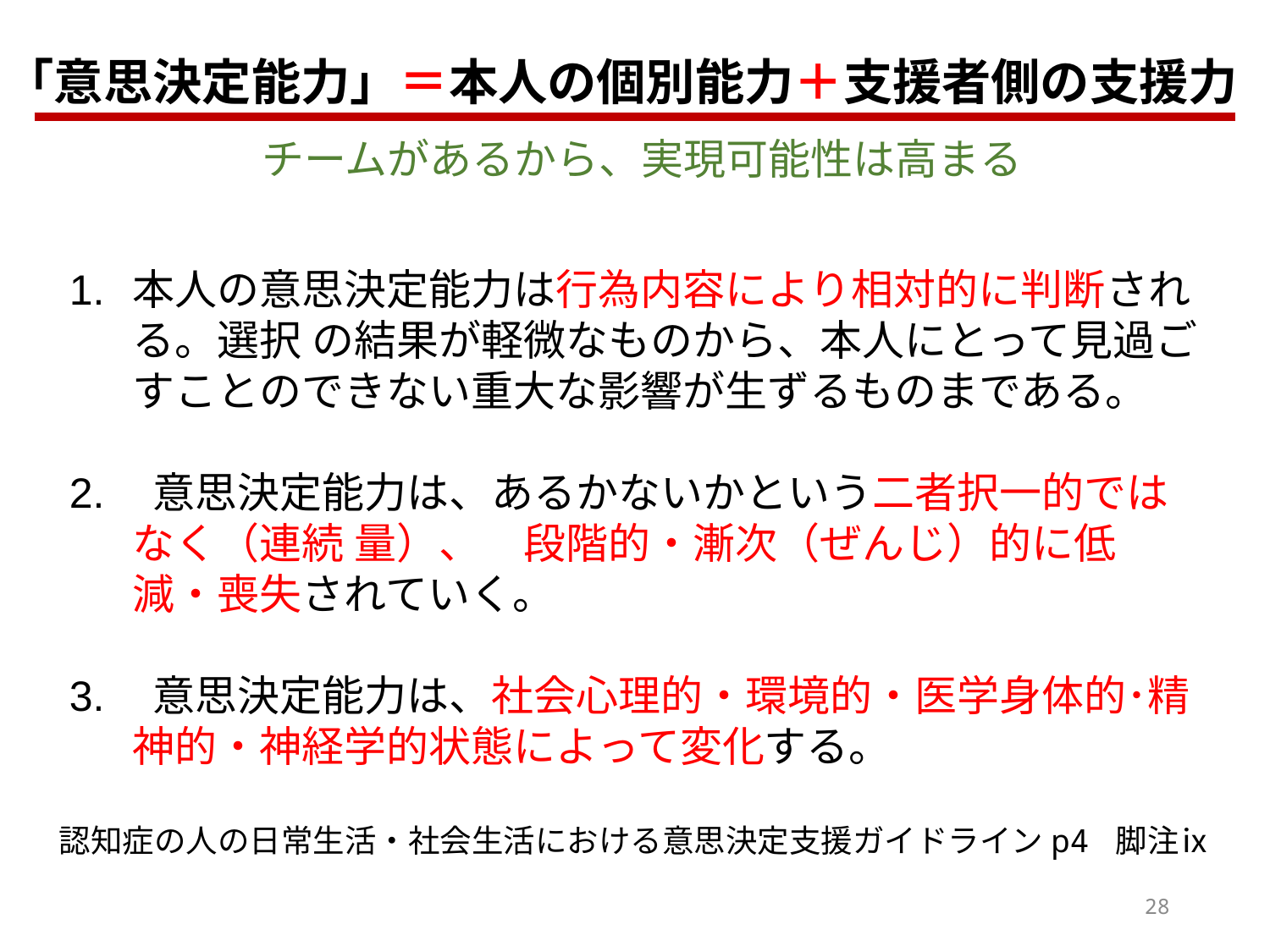

「意思決定能力」＝本人の個別能力＋支援者側の支援力
チームがあるから、実現可能性は高まる
本人の意思決定能力は行為内容により相対的に判断される。選択 の結果が軽微なものから、本人にとって見過ごすことのできない重大な影響が生ずるものまである。

 意思決定能力は、あるかないかという二者択一的ではなく（連続 量）、　段階的・漸次（ぜんじ）的に低減・喪失されていく。

 意思決定能力は、社会心理的・環境的・医学身体的･精神的・神経学的状態によって変化する。
認知症の人の日常生活・社会生活における意思決定支援ガイドラインp4 脚注ⅸ
28